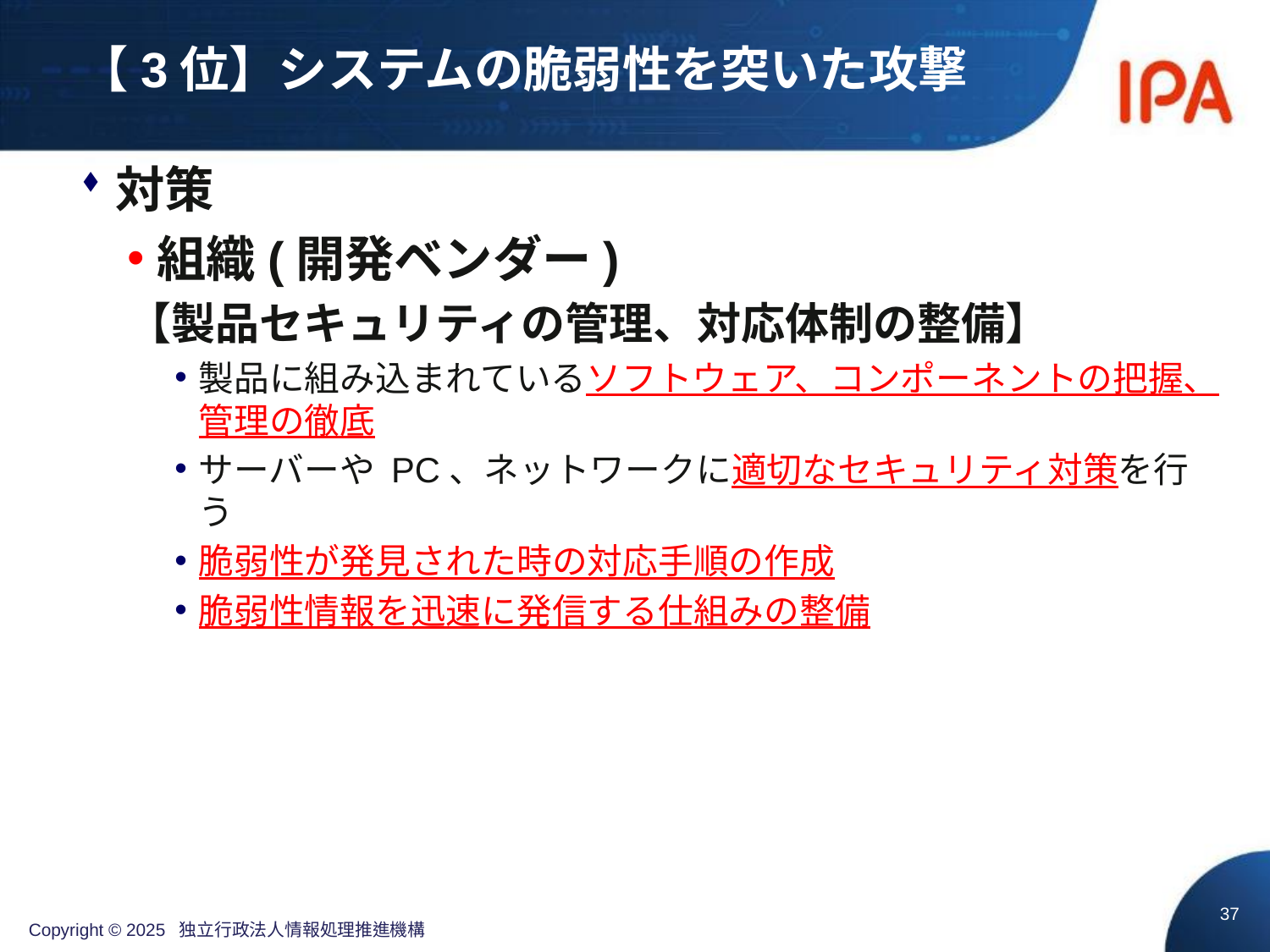

# 【3位】システムの脆弱性を突いた攻撃
対策
組織(開発ベンダー)
【製品セキュリティの管理、対応体制の整備】
製品に組み込まれているソフトウェア、コンポーネントの把握、管理の徹底
サーバーや PC、ネットワークに適切なセキュリティ対策を行う
脆弱性が発見された時の対応手順の作成
脆弱性情報を迅速に発信する仕組みの整備
37
Copyright © 2025  独立行政法人情報処理推進機構